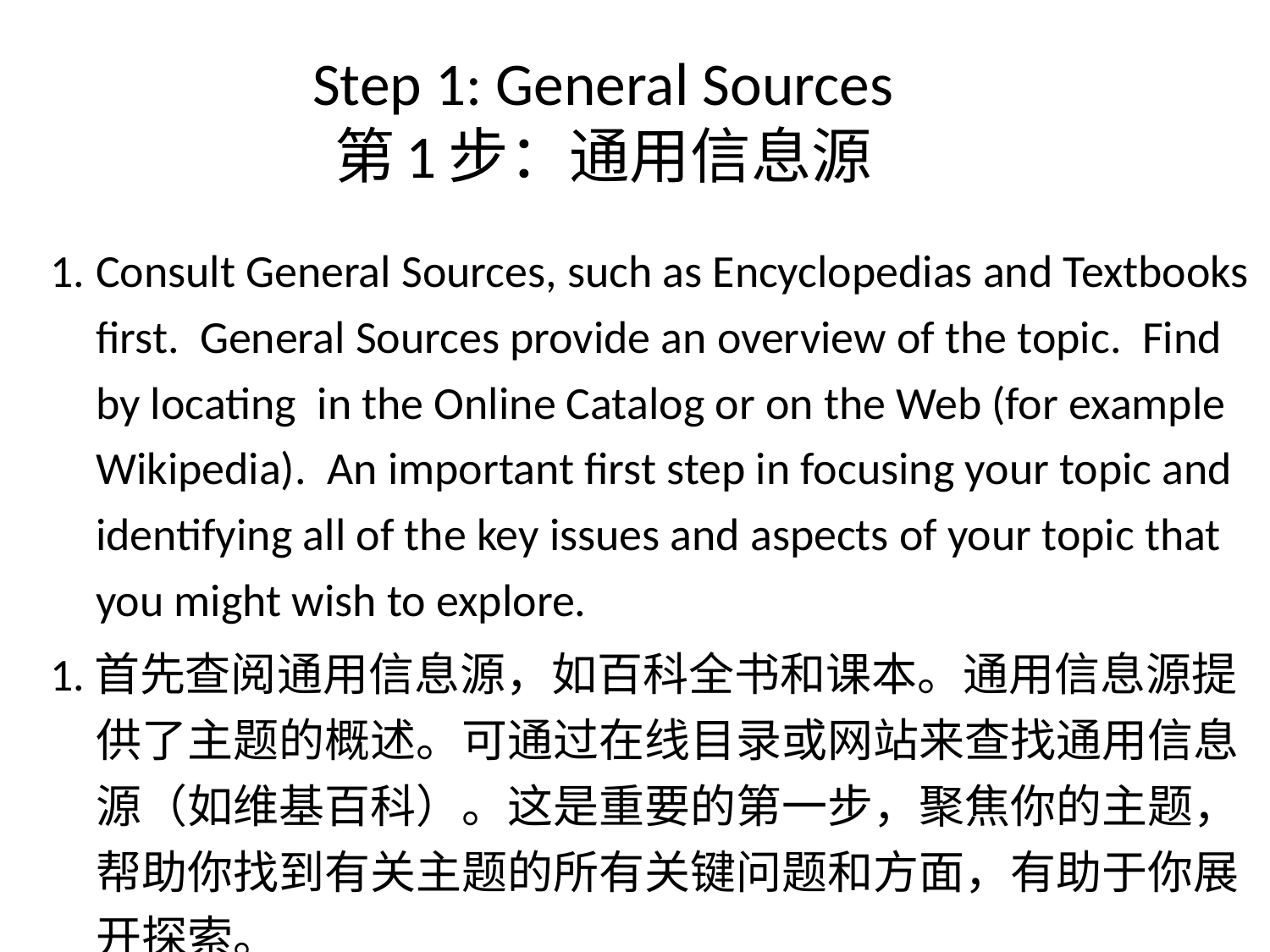

# Step 1: General Sources 第1步：通用信息源
1.	Consult General Sources, such as Encyclopedias and Textbooks first.  General Sources provide an overview of the topic.  Find by locating  in the Online Catalog or on the Web (for example Wikipedia).  An important first step in focusing your topic and identifying all of the key issues and aspects of your topic that you might wish to explore.
1.首先查阅通用信息源，如百科全书和课本。通用信息源提供了主题的概述。可通过在线目录或网站来查找通用信息源（如维基百科）。这是重要的第一步，聚焦你的主题，帮助你找到有关主题的所有关键问题和方面，有助于你展开探索。